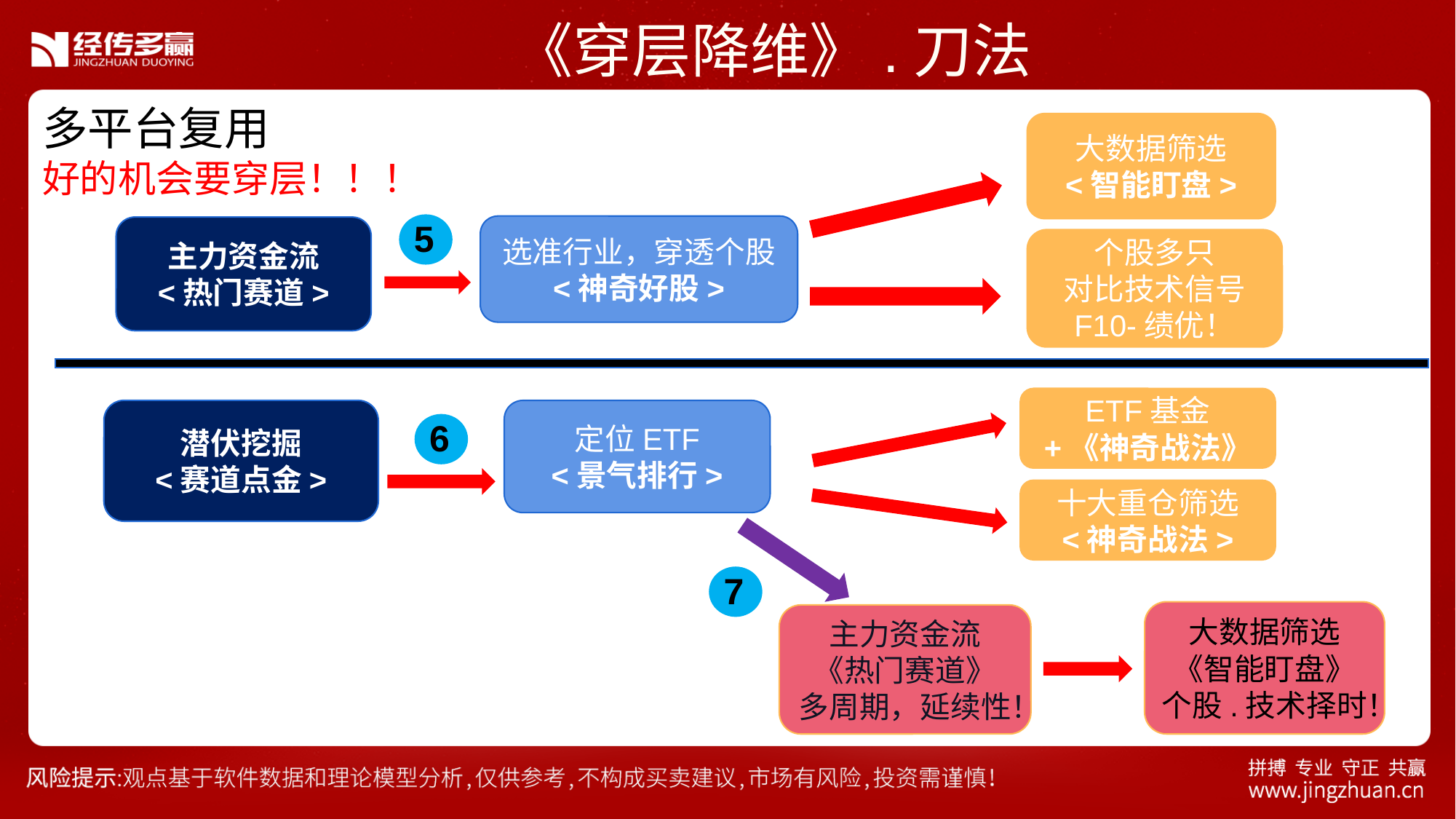

《穿层降维》.刀法
多平台复用
好的机会要穿层！！！
大数据筛选
<智能盯盘>

5

选准行业，穿透个股
<神奇好股>
主力资金流
<热门赛道>
个股多只
对比技术信号
F10-绩优！

ETF基金
+《神奇战法》
潜伏挖掘
<赛道点金>
定位ETF
<景气排行>
6

十大重仓筛选
<神奇战法>

7

大数据筛选
《智能盯盘》
个股.技术择时！
主力资金流
《热门赛道》
多周期，延续性！